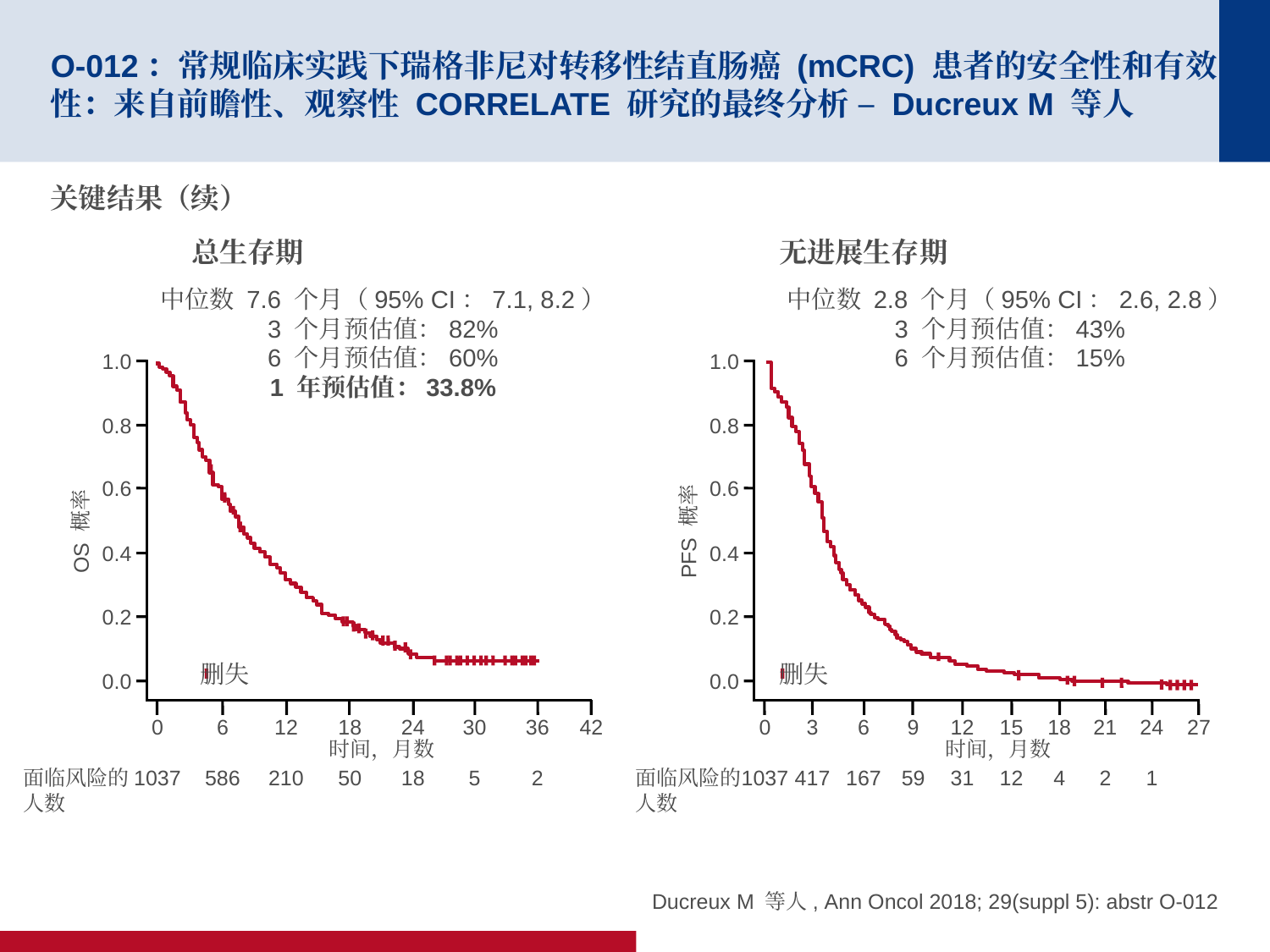

# O-012：常规临床实践下瑞格非尼对转移性结直肠癌 (mCRC) 患者的安全性和有效性：来自前瞻性、观察性 CORRELATE 研究的最终分析 – Ducreux M 等人
关键结果（续）
总生存期
中位数 7.6 个月（95% CI：7.1, 8.2）
3 个月预估值：82%
6 个月预估值：60%
1 年预估值：33.8%
1.0

0.8

0.6

OS 概率
0.4

0.2

0.0

24

18

30

5

36

2

0

1037
6

586
12

210

18

50
42
时间，月数

无进展生存期
中位数 2.8 个月（95% CI：2.6, 2.8）
3 个月预估值：43%
6 个月预估值：15%
1.0

0.8

0.6

PFS 概率
0.4

0.2

删失
删失
0.0

12

31

15

12

18

4

21

2

24

1

0

1037
3

417
6

167
9

59

27
时间，月数
面临风险的
人数
面临风险的
人数
Ducreux M 等人, Ann Oncol 2018; 29(suppl 5): abstr O-012